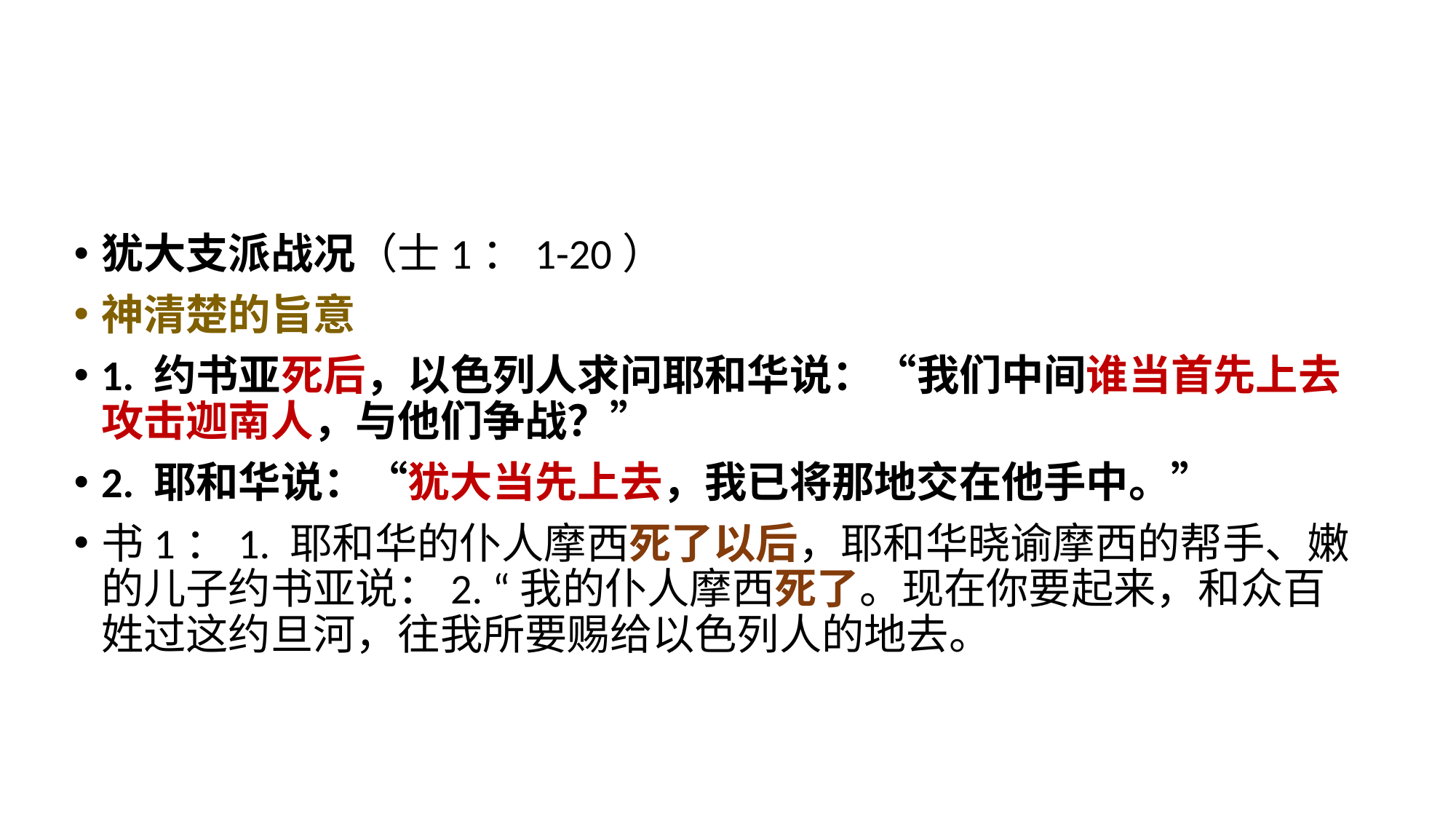

犹大支派战况（士1：1-20）
神清楚的旨意
1. 约书亚死后，以色列人求问耶和华说：“我们中间谁当首先上去攻击迦南人，与他们争战？”
2. 耶和华说：“犹大当先上去，我已将那地交在他手中。”
书1：1. 耶和华的仆人摩西死了以后，耶和华晓谕摩西的帮手、嫩的儿子约书亚说：2. “我的仆人摩西死了。现在你要起来，和众百姓过这约旦河，往我所要赐给以色列人的地去。